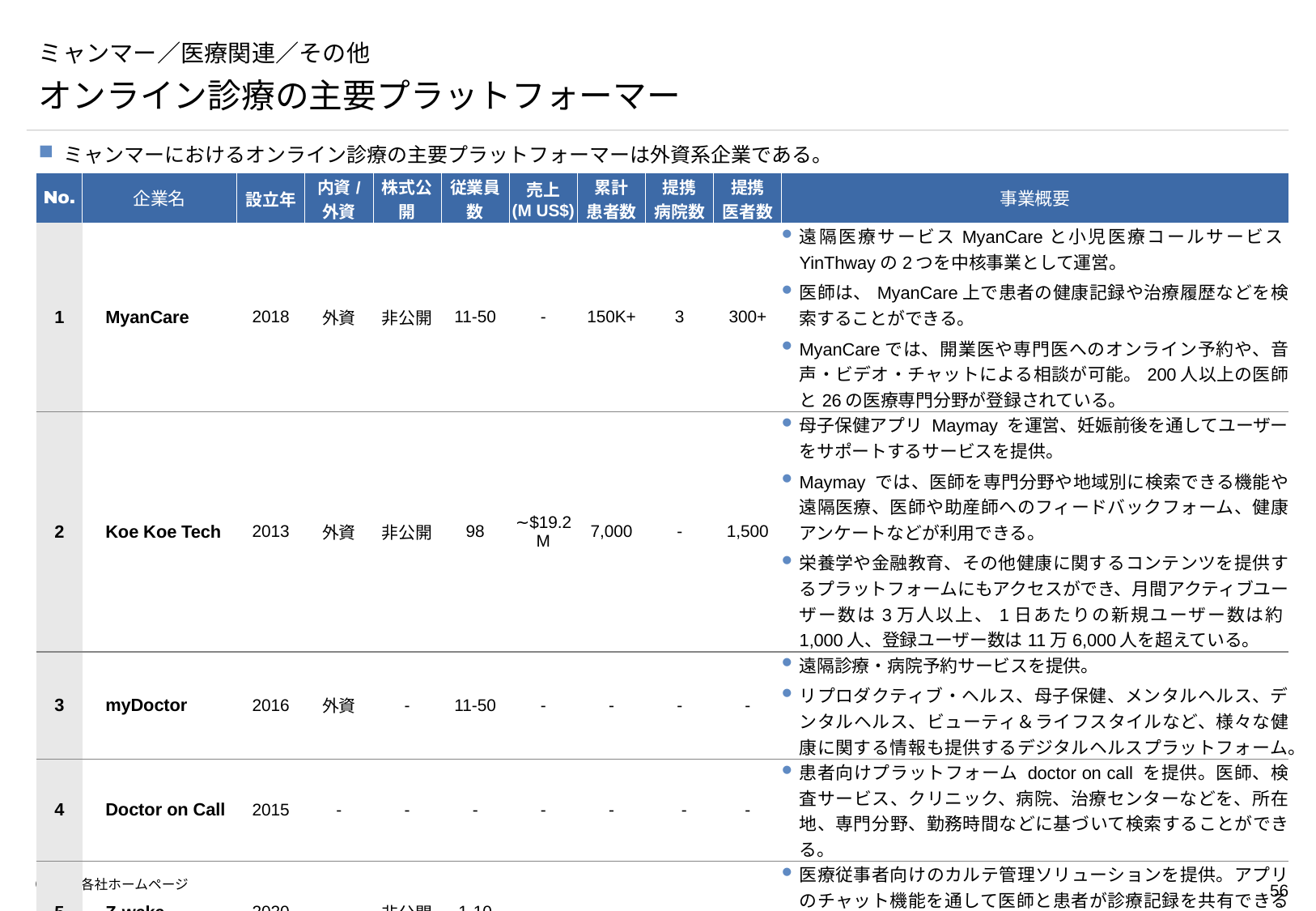

# ミャンマー／医療関連／その他
オンライン診療の主要プラットフォーマー
ミャンマーにおけるオンライン診療の主要プラットフォーマーは外資系企業である。
| No. | 企業名 | 設立年 | 内資/ 外資 | 株式公開 | 従業員数 | 売上 (M US$) | 累計 患者数 | 提携 病院数 | 提携 医者数 | 事業概要 |
| --- | --- | --- | --- | --- | --- | --- | --- | --- | --- | --- |
| 1 | MyanCare | 2018 | 外資 | 非公開 | 11-50 | - | 150K+ | 3 | 300+ | 遠隔医療サービスMyanCareと小児医療コールサービスYinThwayの2つを中核事業として運営。 医師は、MyanCare上で患者の健康記録や治療履歴などを検索することができる。 MyanCareでは、開業医や専門医へのオンライン予約や、音声・ビデオ・チャットによる相談が可能。200人以上の医師と26の医療専門分野が登録されている。 |
| 2 | Koe Koe Tech | 2013 | 外資 | 非公開 | 98 | ∼$19.2M | 7,000 | - | 1,500 | 母子保健アプリ Maymay を運営、妊娠前後を通してユーザーをサポートするサービスを提供。 Maymay では、医師を専門分野や地域別に検索できる機能や遠隔医療、医師や助産師へのフィードバックフォーム、健康アンケートなどが利用できる。 栄養学や金融教育、その他健康に関するコンテンツを提供するプラットフォームにもアクセスができ、月間アクティブユーザー数は3万人以上、1日あたりの新規ユーザー数は約1,000人、登録ユーザー数は11万6,000人を超えている。 |
| 3 | myDoctor | 2016 | 外資 | - | 11-50 | - | - | - | - | 遠隔診療・病院予約サービスを提供。 リプロダクティブ・ヘルス、母子保健、メンタルヘルス、デンタルヘルス、ビューティ＆ライフスタイルなど、様々な健康に関する情報も提供するデジタルヘルスプラットフォーム。 |
| 4 | Doctor on Call | 2015 | - | - | - | - | - | - | - | 患者向けプラットフォーム doctor on call を提供。医師、検査サービス、クリニック、病院、治療センターなどを、所在地、専門分野、勤務時間などに基づいて検索することができる。 |
| 5 | Z-waka | 2020 | - | 非公開 | 1-10 | - | - | - | - | 医療従事者向けのカルテ管理ソリューションを提供。アプリのチャット機能を通して医師と患者が診療記録を共有できるようにすることで、デジタルヘルスインフラストラクチャーを整備している。 |
（出所）各社ホームページ